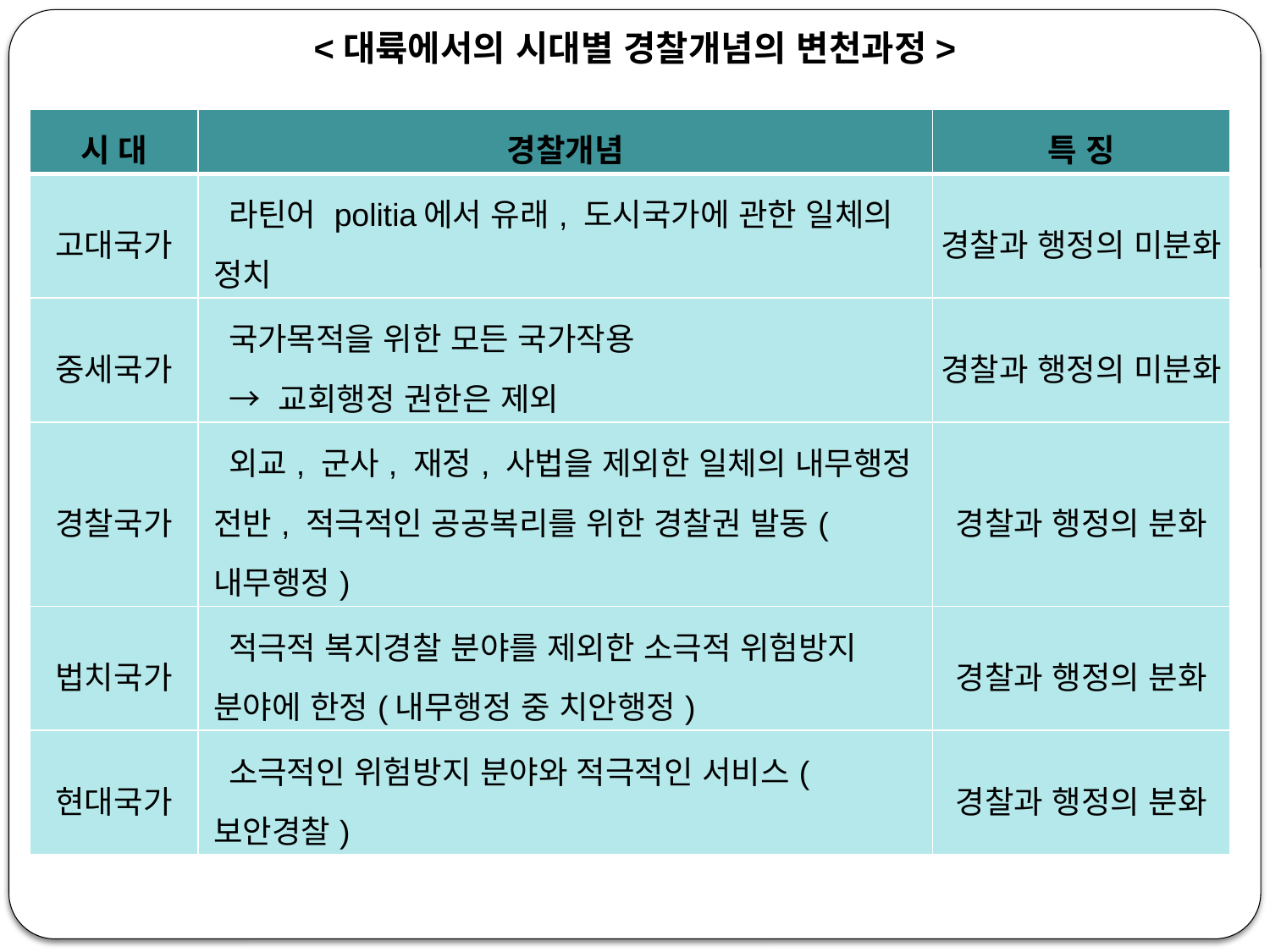

<대륙에서의 시대별 경찰개념의 변천과정>

| 시 대 | 경찰개념 | 특 징 |
| --- | --- | --- |
| 고대국가 | 라틴어 politia에서 유래, 도시국가에 관한 일체의 정치 | 경찰과 행정의 미분화 |
| 중세국가 | 국가목적을 위한 모든 국가작용 → 교회행정 권한은 제외 | 경찰과 행정의 미분화 |
| 경찰국가 | 외교, 군사, 재정, 사법을 제외한 일체의 내무행정 전반, 적극적인 공공복리를 위한 경찰권 발동(내무행정) | 경찰과 행정의 분화 |
| 법치국가 | 적극적 복지경찰 분야를 제외한 소극적 위험방지 분야에 한정(내무행정 중 치안행정) | 경찰과 행정의 분화 |
| 현대국가 | 소극적인 위험방지 분야와 적극적인 서비스(보안경찰) | 경찰과 행정의 분화 |